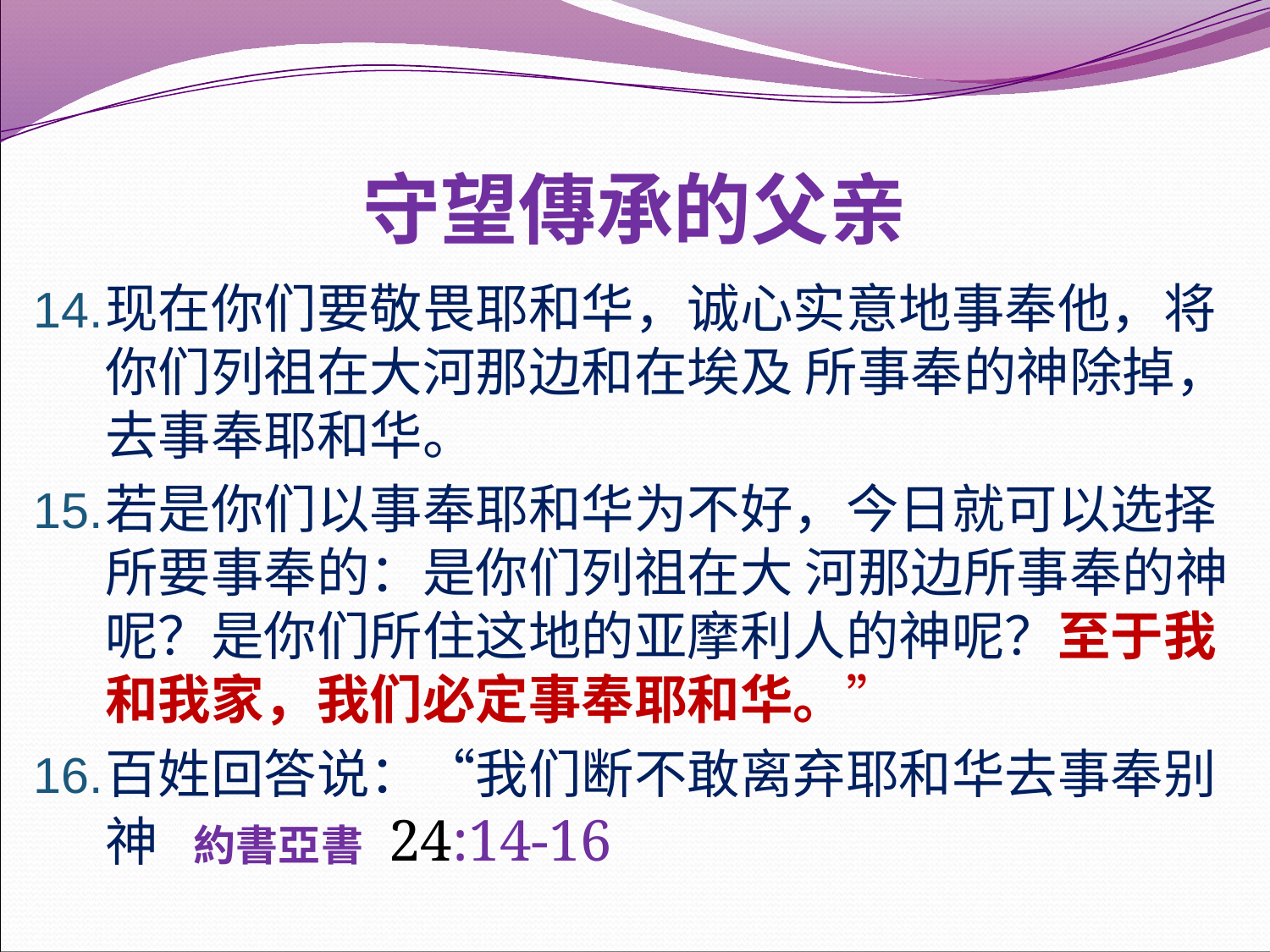

# 守望傳承的父亲
现在你们要敬畏耶和华，诚心实意地事奉他，将你们列祖在大河那边和在埃及 所事奉的神除掉，去事奉耶和华。
若是你们以事奉耶和华为不好，今日就可以选择所要事奉的：是你们列祖在大 河那边所事奉的神呢？是你们所住这地的亚摩利人的神呢？至于我和我家，我们必定事奉耶和华。”
百姓回答说：“我们断不敢离弃耶和华去事奉别神   約書亞書 24:14-16